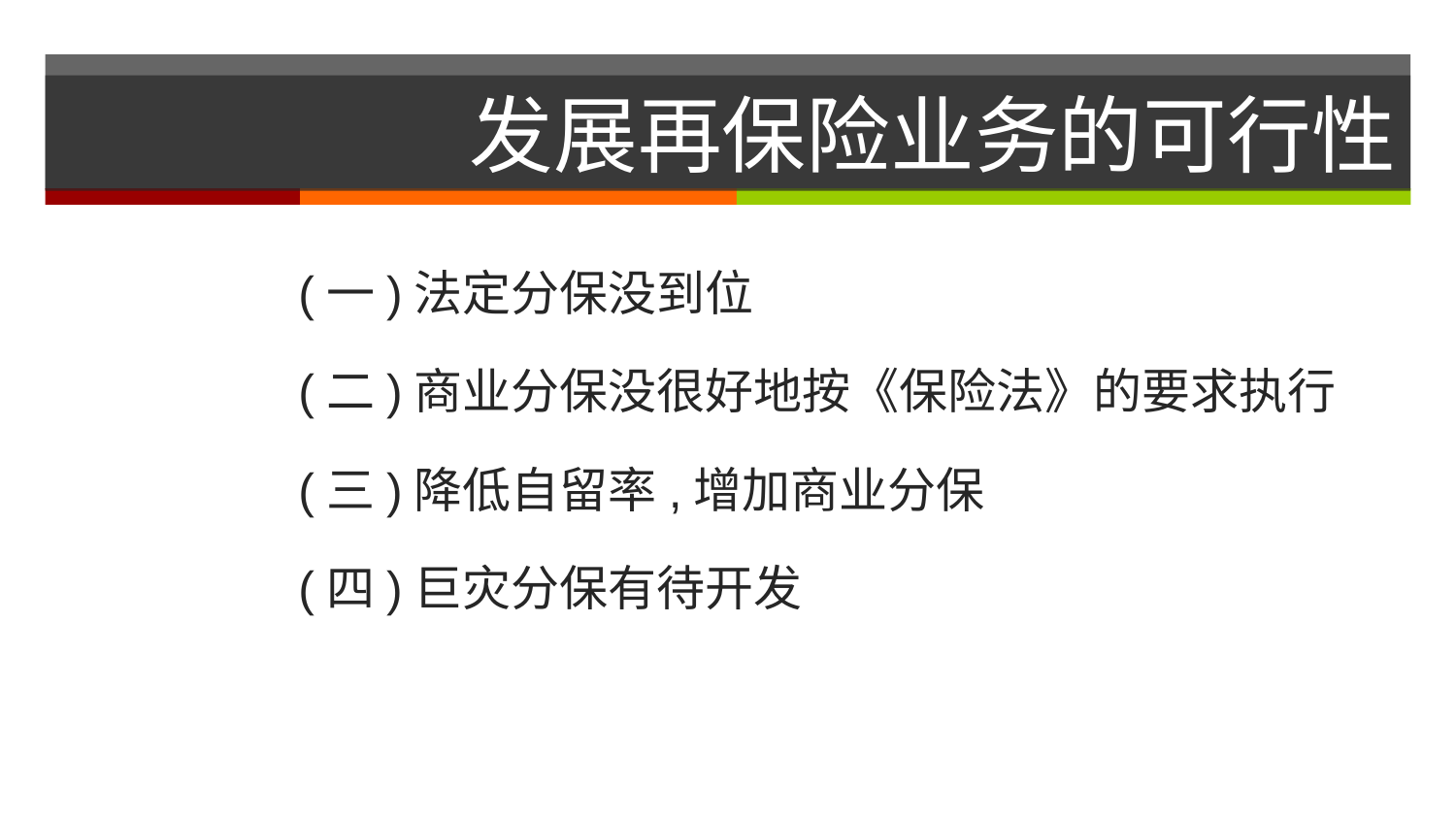

# 发展再保险业务的可行性
(一)法定分保没到位
(二)商业分保没很好地按《保险法》的要求执行
(三)降低自留率,增加商业分保
(四)巨灾分保有待开发